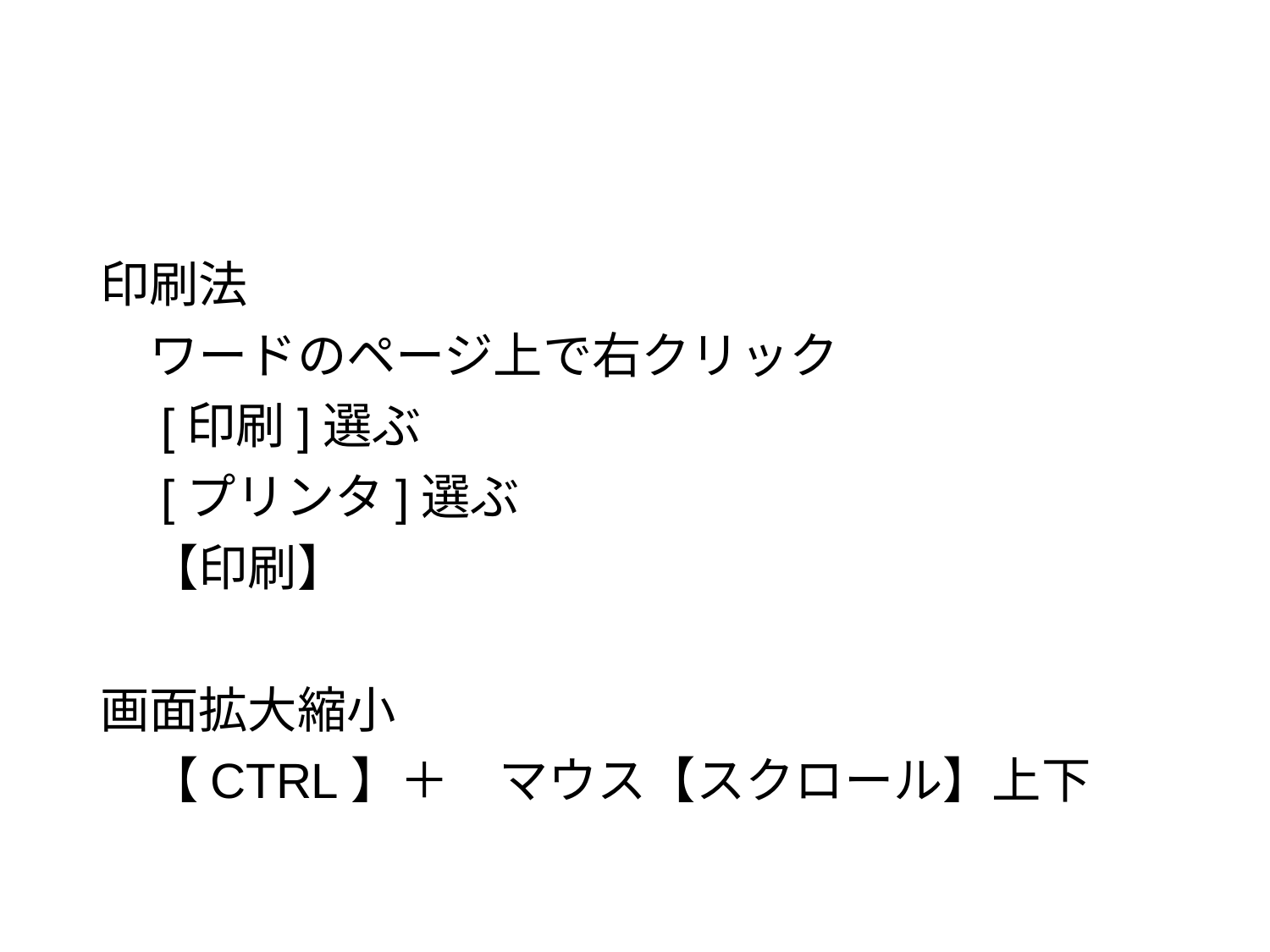

#
印刷法
　ワードのページ上で右クリック
　[印刷]選ぶ
　[プリンタ]選ぶ
　【印刷】

画面拡大縮小
　【CTRL】＋　マウス【スクロール】上下